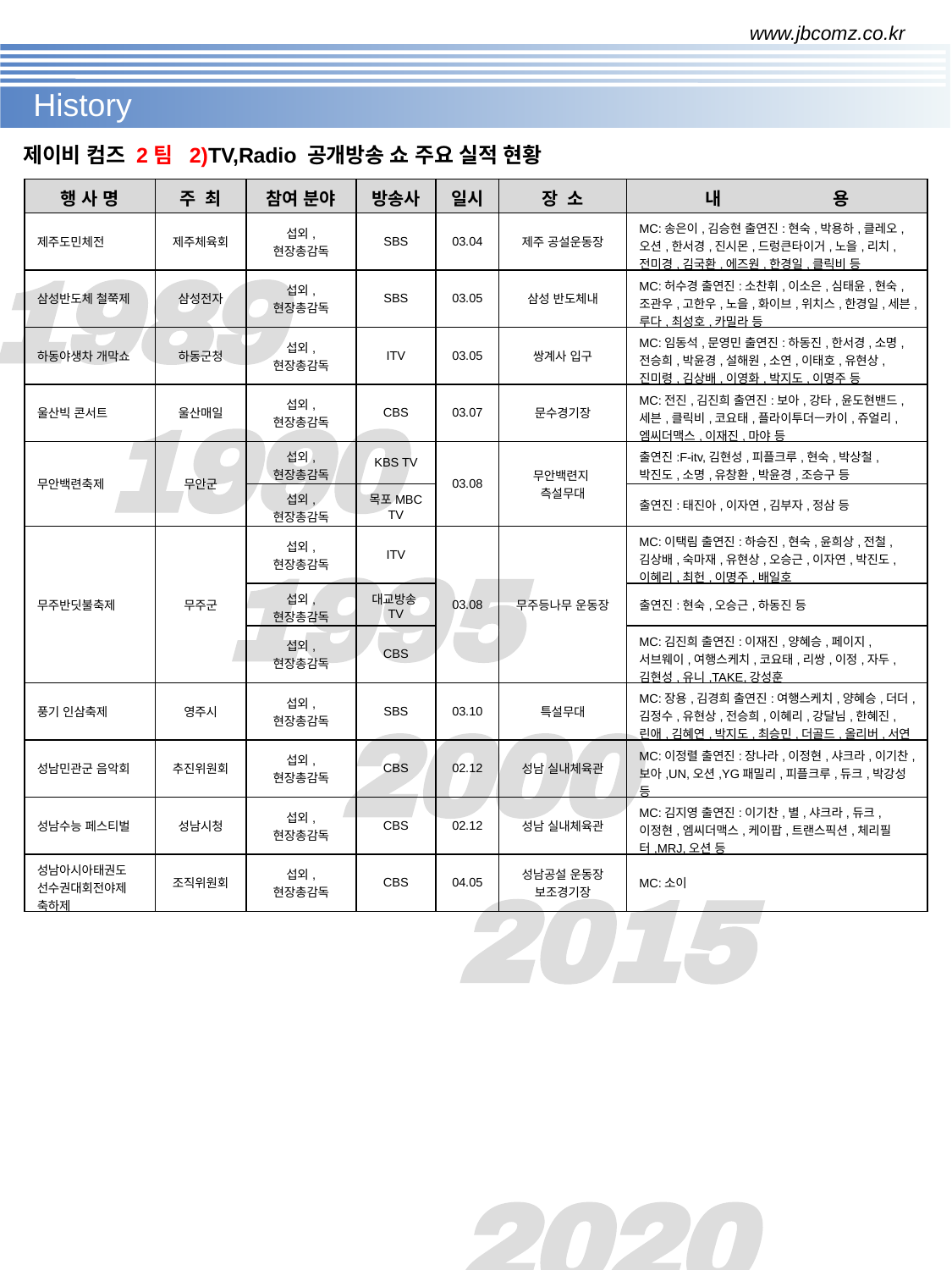

www.jbcomz.co.kr

History
제이비 컴즈 2팀  2)TV,Radio 공개방송 쇼 주요 실적 현황
| 행 사 명 | 주 최 | 참여 분야 | 방송사 | 일시 | 장 소 | 내 용 |
| --- | --- | --- | --- | --- | --- | --- |
| 제주도민체전 | 제주체육회 | 섭외, 현장총감독 | SBS | 03.04 | 제주 공설운동장 | MC:송은이,김승현 출연진:현숙,박용하,클레오,오션,한서경,진시몬,드렁큰타이거,노을,리치,전미경,김국환,에즈원,한경일,클릭비 등 |
| 삼성반도체 철쭉제 | 삼성전자 | 섭외, 현장총감독 | SBS | 03.05 | 삼성 반도체내 | MC:허수경 출연진:소찬휘,이소은,심태윤,현숙,조관우,고한우,노을,화이브,위치스,한경일,세븐,루다,최성호,카밀라 등 |
| 하동야생차 개막쇼 | 하동군청 | 섭외, 현장총감독 | ITV | 03.05 | 쌍계사 입구 | MC:임동석,문영민 출연진:하동진,한서경,소명,전승희,박윤경,설해원,소연,이태호,유현상,진미령,김상배,이영화,박지도,이명주 등 |
| 울산빅 콘서트 | 울산매일 | 섭외, 현장총감독 | CBS | 03.07 | 문수경기장 | MC:전진,김진희 출연진:보아,강타,윤도현밴드,세븐,클릭비,코요태,플라이투더ㅡ카이,쥬얼리,엠씨더맥스,이재진,마야 등 |
| 무안백련축제 | 무안군 | 섭외, 현장총감독 | KBS TV | 03.08 | 무안백련지 측설무대 | 출연진:F-itv,김현성,피플크루,현숙,박상철,박진도,소명,유창환,박윤경,조승구 등 |
|  |  | 섭외, 현장총감독 | 목포MBC TV |  |  | 출연진:태진아,이자연,김부자,정삼 등 |
| 무주반딧불축제 | 무주군 | 섭외, 현장총감독 | ITV | 03.08 | 무주등나무 운동장 | MC:이택림 출연진:하승진,현숙,윤희상,전철,김상배,숙마재,유현상,오승근,이자연,박진도,이혜리,최헌,이명주,배일호 |
|  |  | 섭외, 현장총감독 | 대교방송TV |  |  | 출연진:현숙,오승근,하동진 등 |
|  |  | 섭외, 현장총감독 | CBS |  |  | MC:김진희 출연진:이재진,양혜승,페이지,서브웨이,여행스케치,코요태,리쌍,이정,자두,김현성,유니,TAKE,강성훈 |
| 풍기 인삼축제 | 영주시 | 섭외, 현장총감독 | SBS | 03.10 | 특설무대 | MC:장용,김경희 출연진:여행스케치,양혜승,더더,김정수,유현상,전승희,이혜리,강달님,한혜진,린애,김혜연,박지도,최승민,더골드,올리버,서연 |
| 성남민관군 음악회 | 추진위원회 | 섭외, 현장총감독 | CBS | 02.12 | 성남 실내체육관 | MC:이정렬 출연진:장나라,이정현,샤크라,이기찬,보아,UN,오션,YG패밀리,피플크루,듀크,박강성 등 |
| 성남수능 페스티벌 | 성남시청 | 섭외, 현장총감독 | CBS | 02.12 | 성남 실내체육관 | MC:김지영 출연진:이기찬,별,샤크라,듀크,이정현,엠씨더맥스,케이팝,트랜스픽션,체리필터,MRJ,오션 등 |
| 성남아시아태권도 선수권대회전야제 축하제 | 조직위원회 | 섭외, 현장총감독 | CBS | 04.05 | 성남공설 운동장 보조경기장 | MC:소이 |
1989
1990
1995
2000
2015
		2020